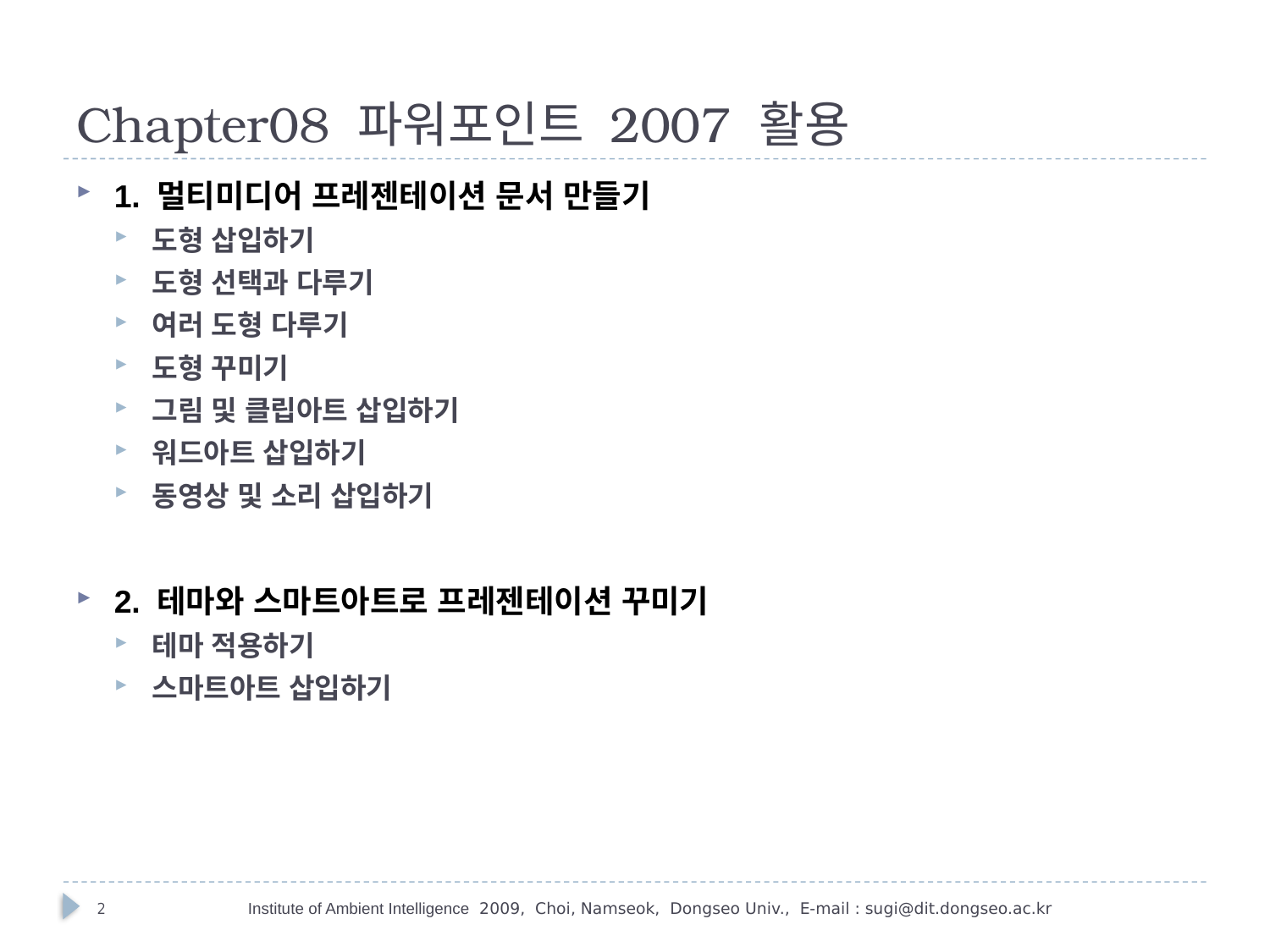

# Chapter08 파워포인트 2007 활용
1. 멀티미디어 프레젠테이션 문서 만들기
도형 삽입하기
도형 선택과 다루기
여러 도형 다루기
도형 꾸미기
그림 및 클립아트 삽입하기
워드아트 삽입하기
동영상 및 소리 삽입하기

2. 테마와 스마트아트로 프레젠테이션 꾸미기
테마 적용하기
스마트아트 삽입하기